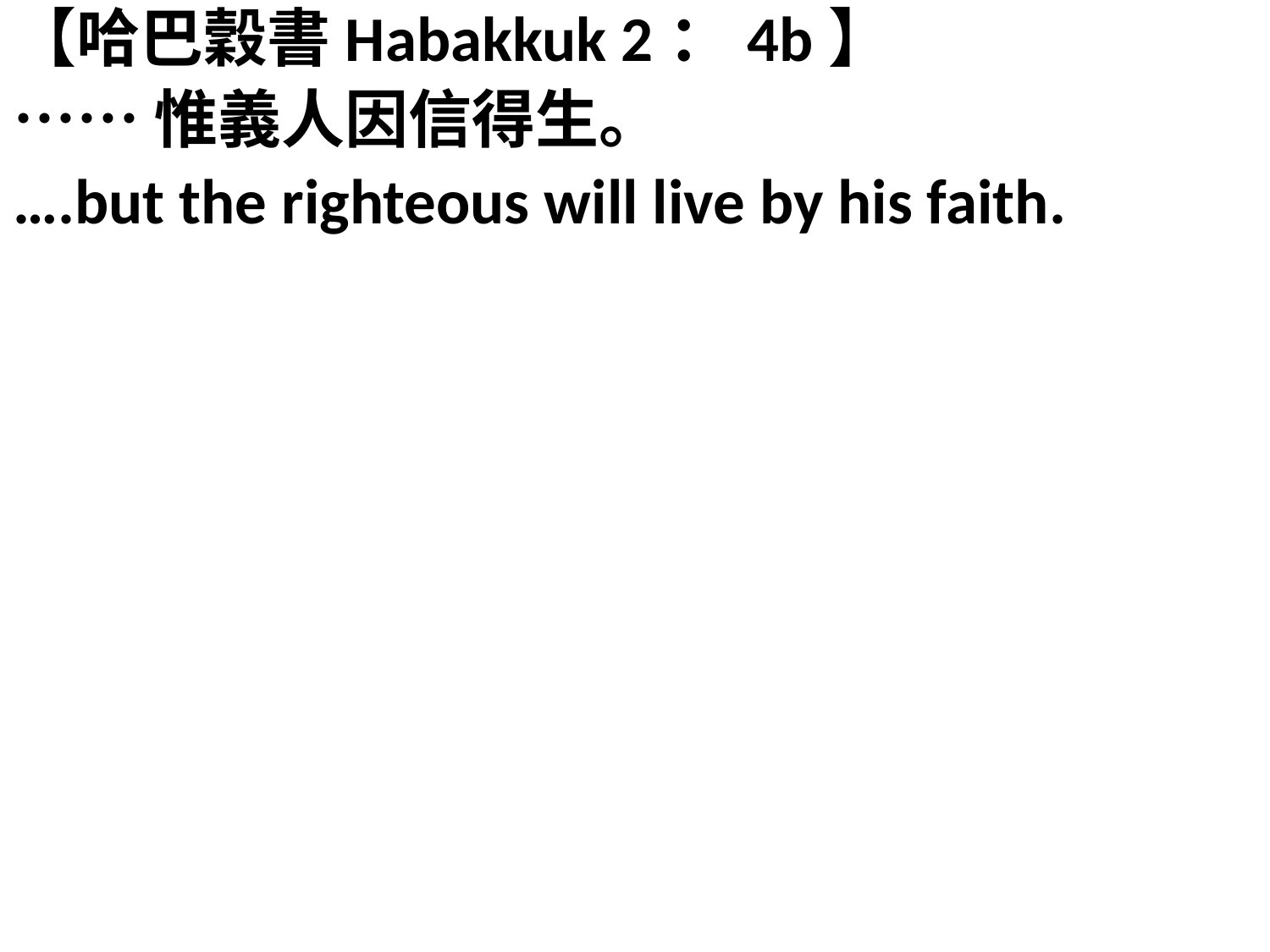

【哈巴穀書Habakkuk 2：4b】
……惟義人因信得生。
….but the righteous will live by his faith.